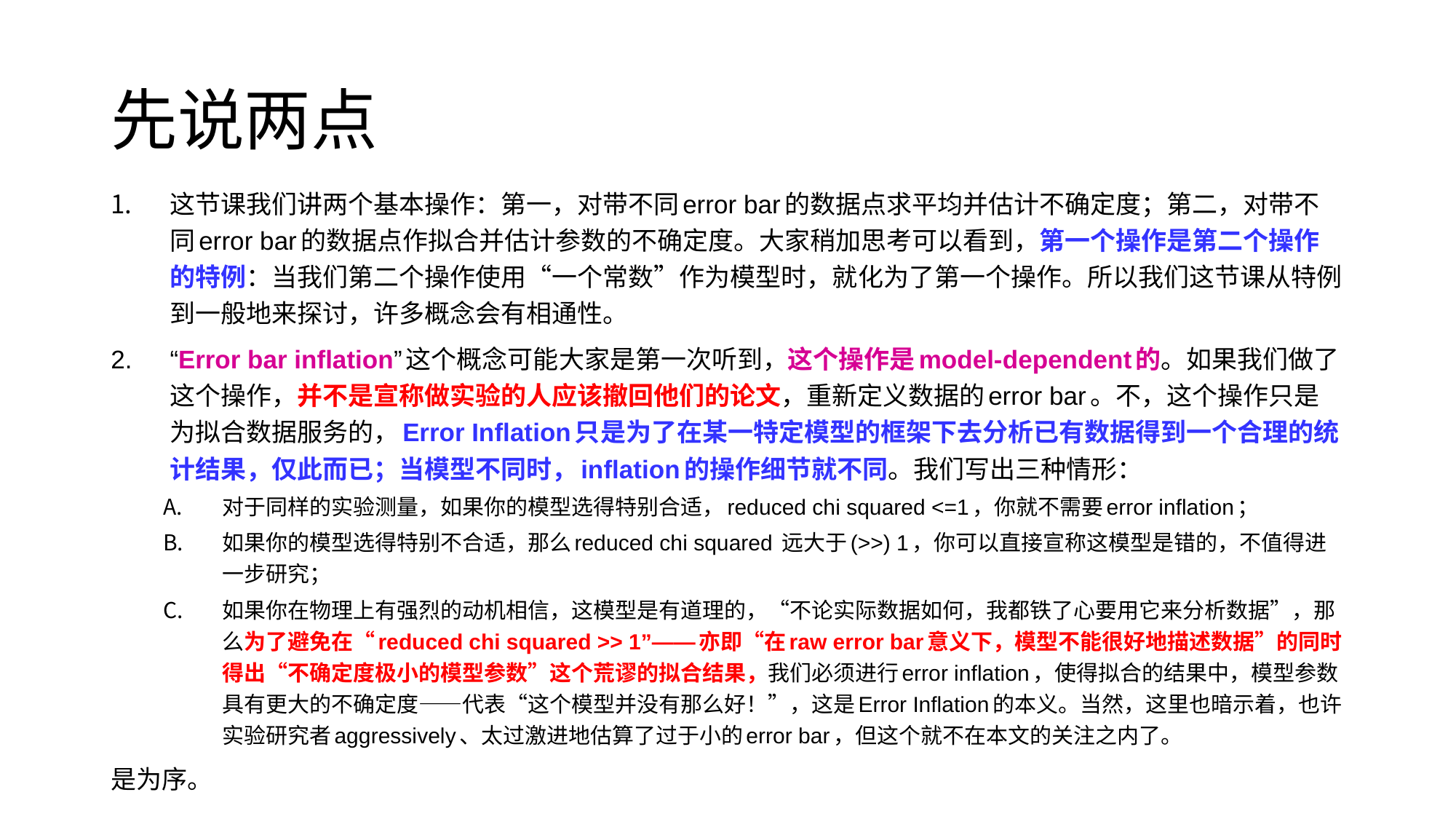

# 先说两点
这节课我们讲两个基本操作：第一，对带不同error bar的数据点求平均并估计不确定度；第二，对带不同error bar的数据点作拟合并估计参数的不确定度。大家稍加思考可以看到，第一个操作是第二个操作的特例：当我们第二个操作使用“一个常数”作为模型时，就化为了第一个操作。所以我们这节课从特例到一般地来探讨，许多概念会有相通性。
“Error bar inflation”这个概念可能大家是第一次听到，这个操作是model-dependent的。如果我们做了这个操作，并不是宣称做实验的人应该撤回他们的论文，重新定义数据的error bar。不，这个操作只是为拟合数据服务的，Error Inflation只是为了在某一特定模型的框架下去分析已有数据得到一个合理的统计结果，仅此而已；当模型不同时，inflation的操作细节就不同。我们写出三种情形：
对于同样的实验测量，如果你的模型选得特别合适，reduced chi squared <=1，你就不需要error inflation；
如果你的模型选得特别不合适，那么reduced chi squared 远大于(>>) 1，你可以直接宣称这模型是错的，不值得进一步研究；
如果你在物理上有强烈的动机相信，这模型是有道理的，“不论实际数据如何，我都铁了心要用它来分析数据”，那么为了避免在“reduced chi squared >> 1”——亦即“在raw error bar意义下，模型不能很好地描述数据”的同时得出“不确定度极小的模型参数”这个荒谬的拟合结果，我们必须进行error inflation，使得拟合的结果中，模型参数具有更大的不确定度——代表“这个模型并没有那么好！”，这是Error Inflation的本义。当然，这里也暗示着，也许实验研究者aggressively、太过激进地估算了过于小的error bar，但这个就不在本文的关注之内了。
是为序。